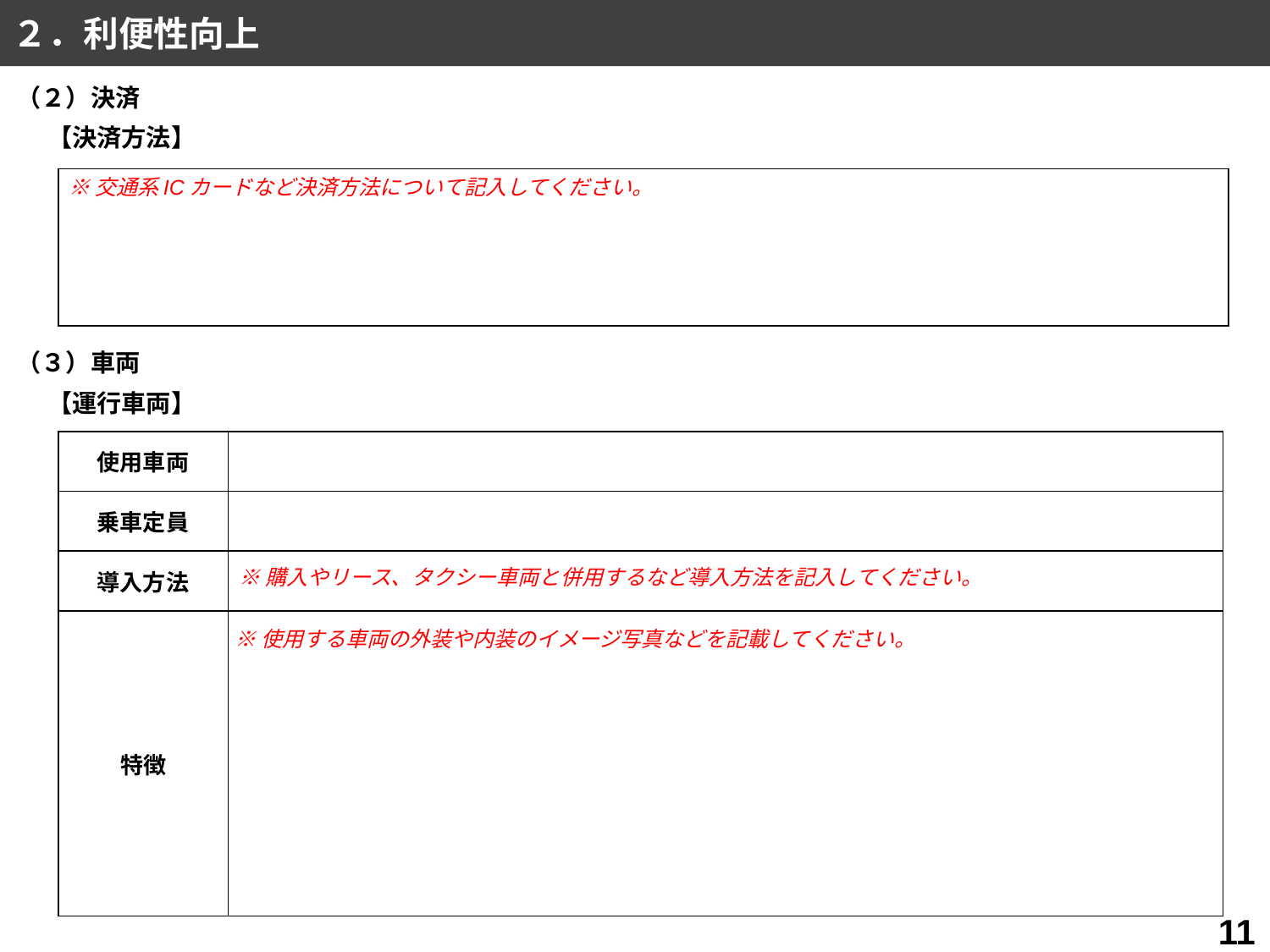

２．利便性向上
（２）決済
【決済方法】
※交通系ICカードなど決済方法について記入してください。
|  |
| --- |
（３）車両
【運行車両】
| 使用車両 |  |
| --- | --- |
| 乗車定員 |  |
| 導入方法 |  |
| 特徴 |  |
※購入やリース、タクシー車両と併用するなど導入方法を記入してください。
※使用する車両の外装や内装のイメージ写真などを記載してください。
11